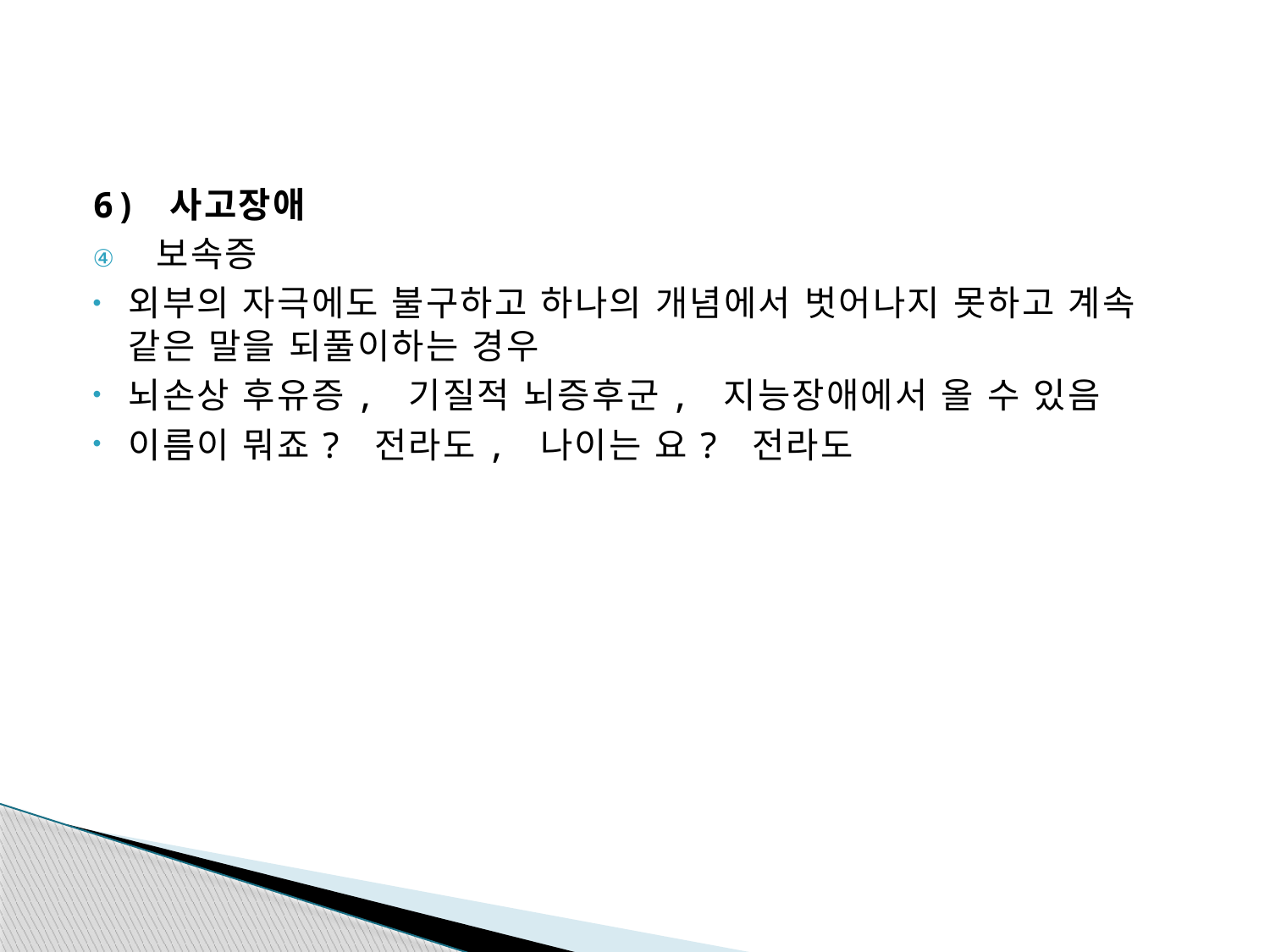

#
6) 사고장애
보속증
외부의 자극에도 불구하고 하나의 개념에서 벗어나지 못하고 계속 같은 말을 되풀이하는 경우
뇌손상 후유증, 기질적 뇌증후군, 지능장애에서 올 수 있음
이름이 뭐죠? 전라도, 나이는 요? 전라도